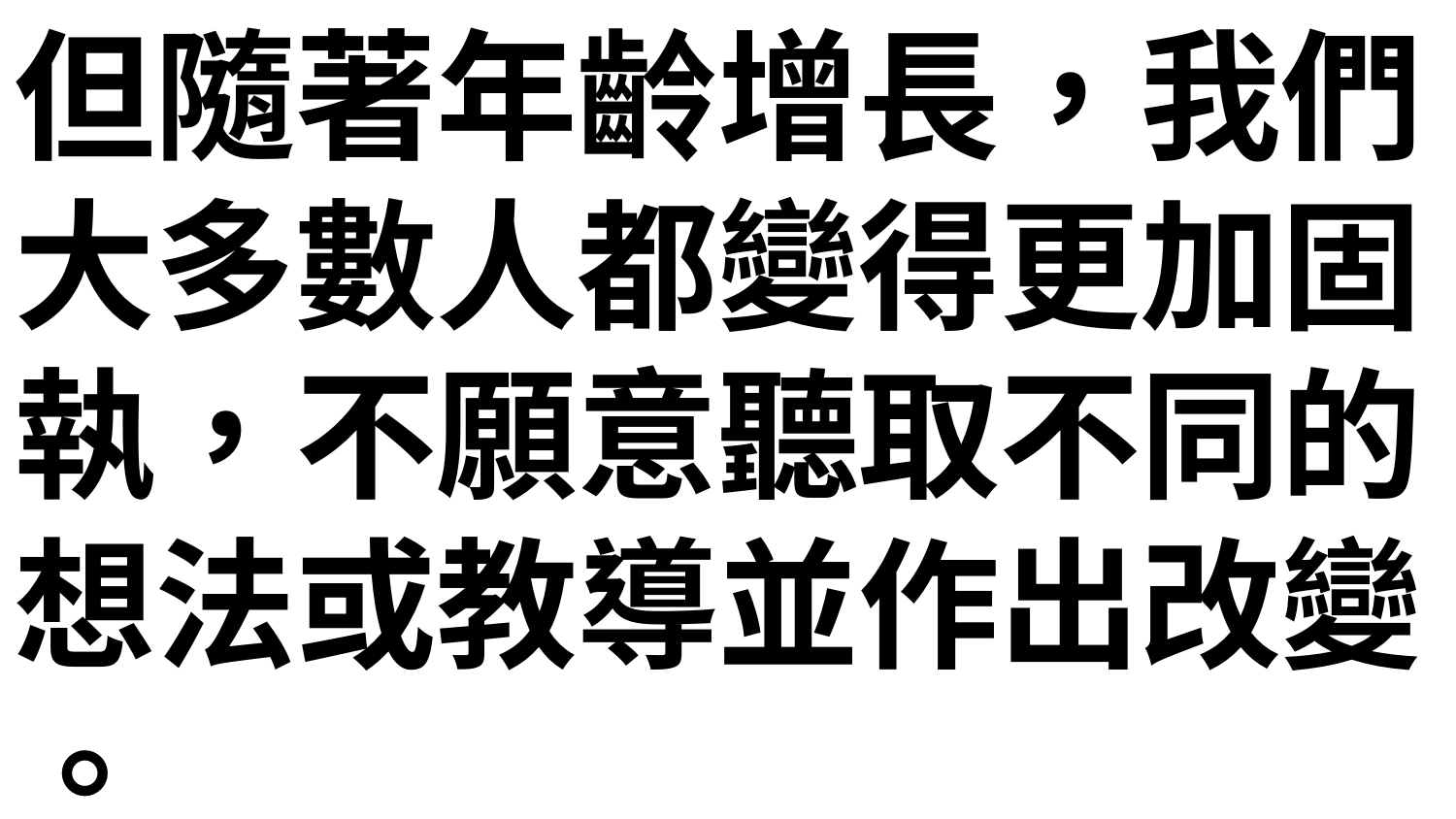

但隨著年齡增長，我們大多數人都變得更加固執，不願意聽取不同的想法或教導並作出改變
。